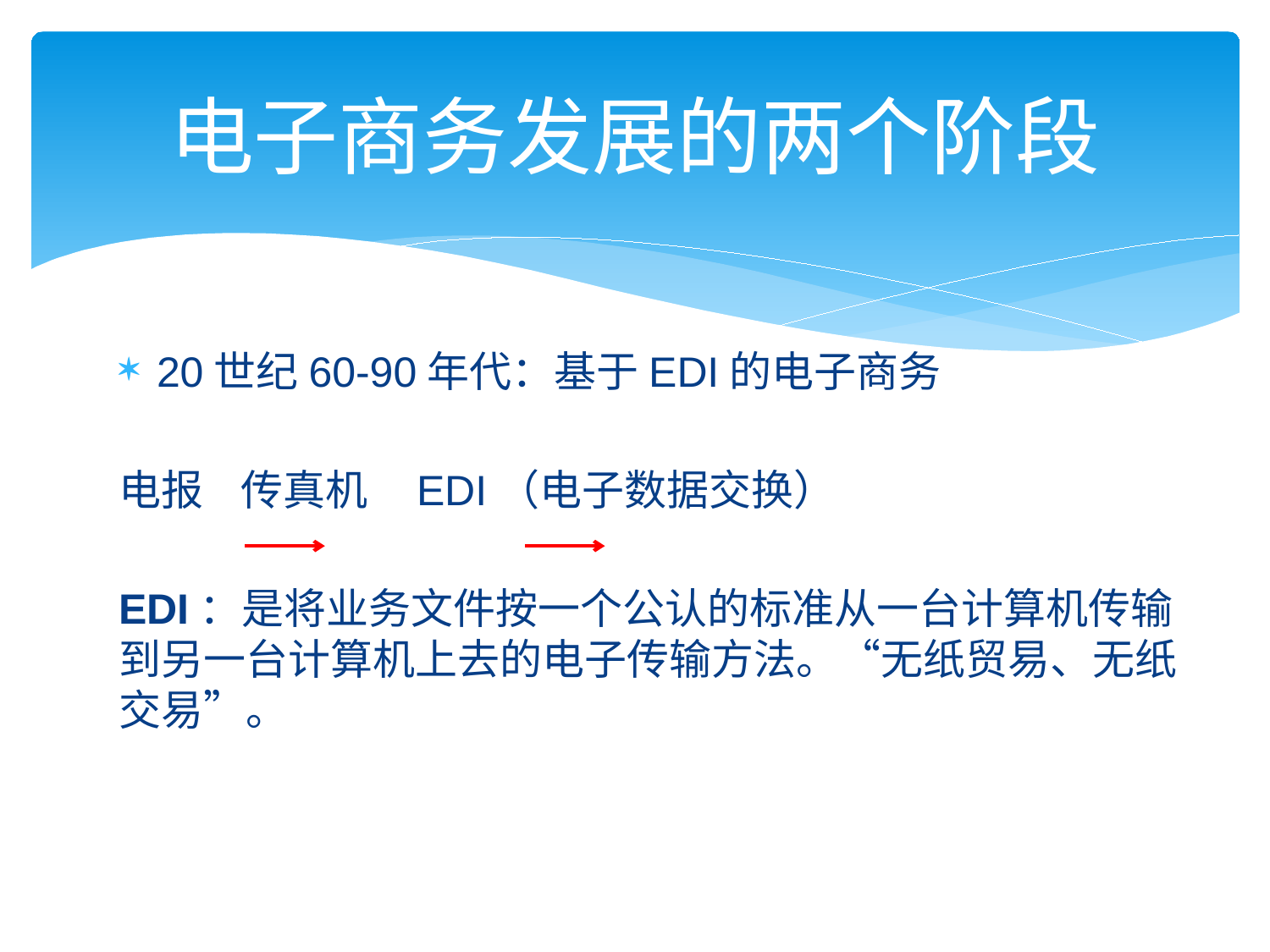

# 电子商务发展的两个阶段
20世纪60-90年代：基于EDI的电子商务

电报    传真机    EDI（电子数据交换）

EDI：是将业务文件按一个公认的标准从一台计算机传输到另一台计算机上去的电子传输方法。“无纸贸易、无纸交易”。